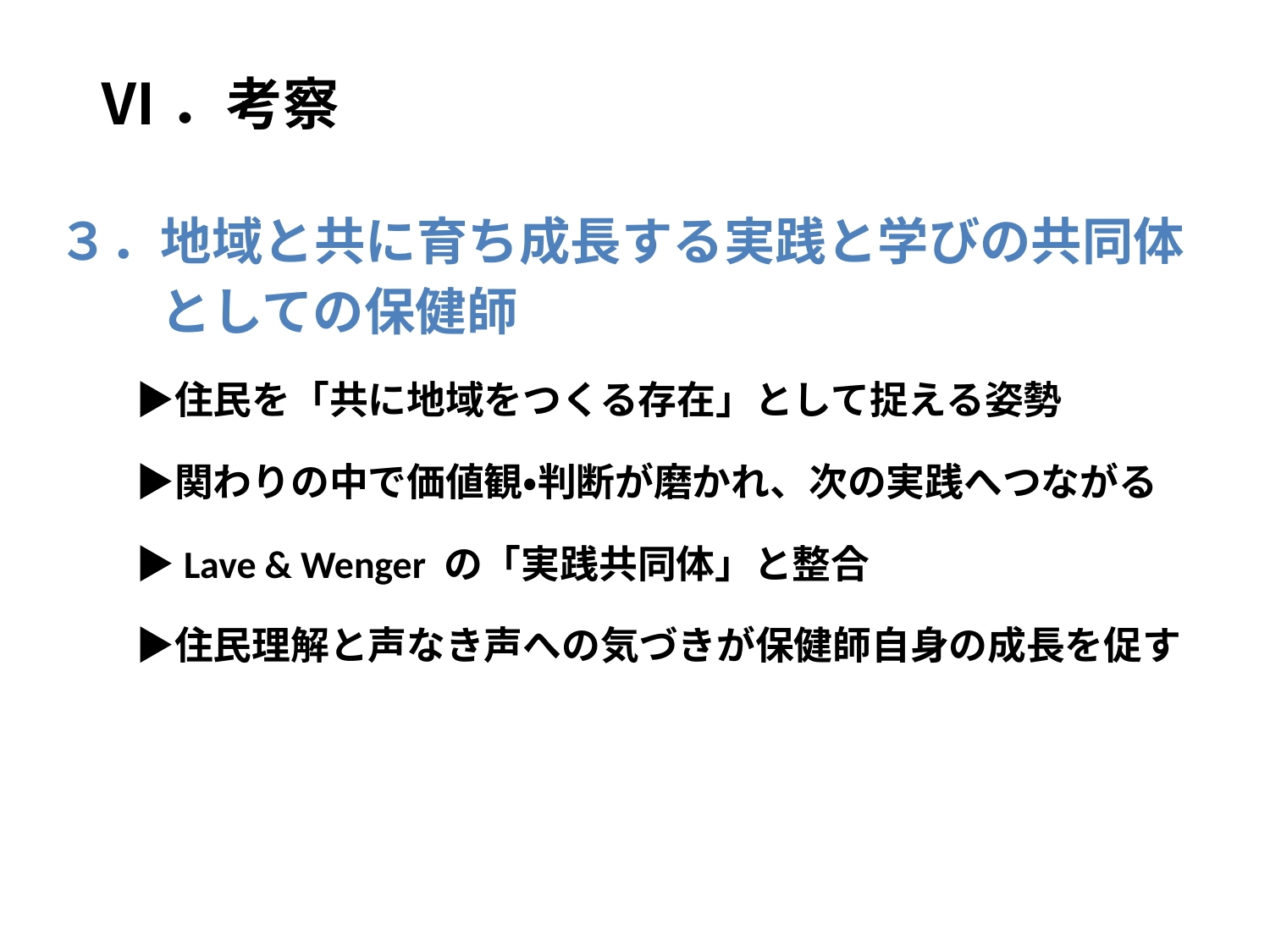

# Ⅵ．考察
３．地域と共に育ち成長する実践と学びの共同体　　としての保健師
　　▶住民を「共に地域をつくる存在」として捉える姿勢
　　▶関わりの中で価値観・判断が磨かれ、次の実践へつながる
　　▶Lave & Wenger の「実践共同体」と整合
　　▶住民理解と声なき声への気づきが保健師自身の成長を促す